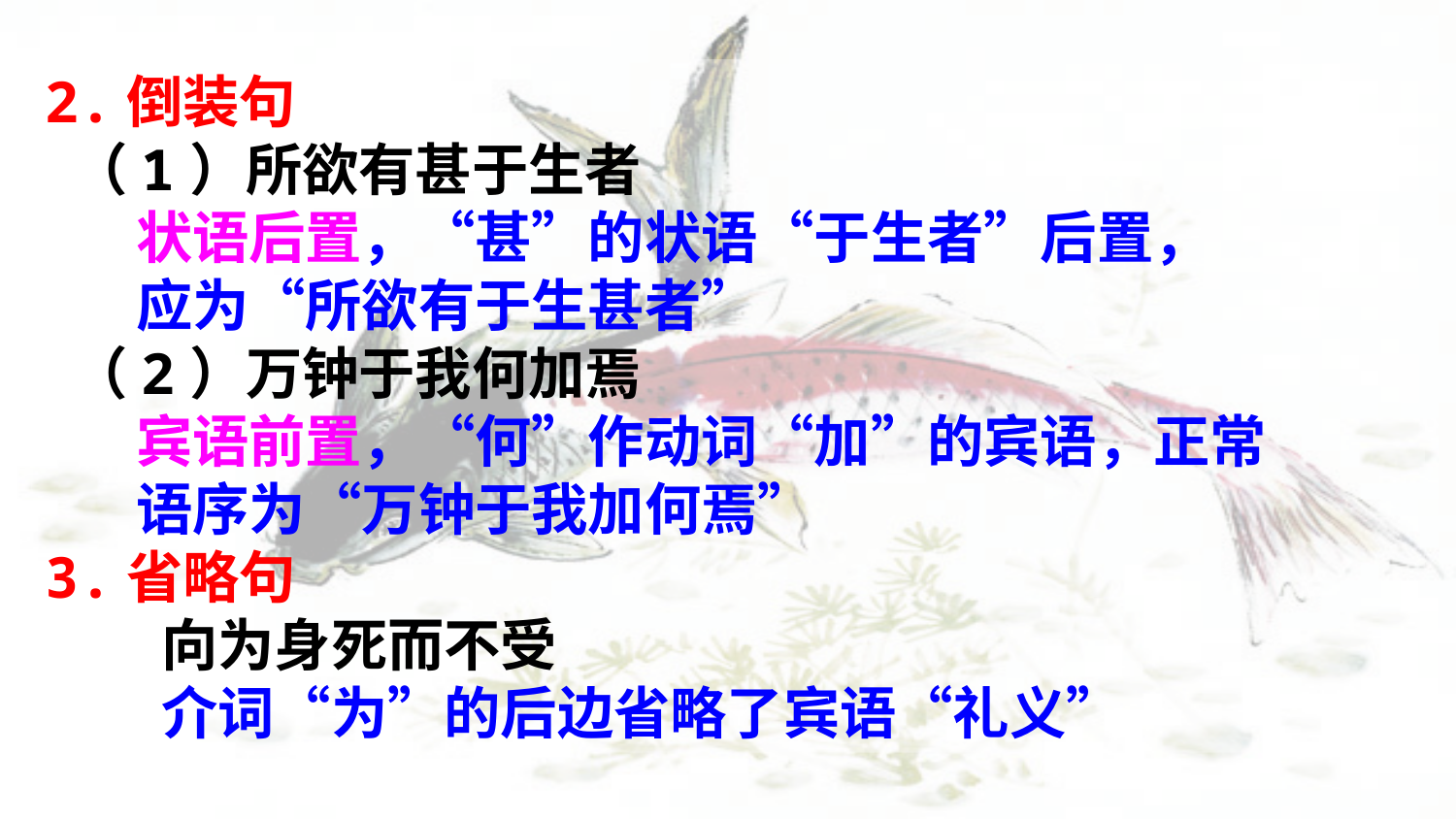

2.倒装句
 （1）所欲有甚于生者
      状语后置，“甚”的状语“于生者”后置，
      应为“所欲有于生甚者”
 （2）万钟于我何加焉
      宾语前置，“何”作动词“加”的宾语，正常
      语序为“万钟于我加何焉”
3.省略句
        向为身死而不受
        介词“为”的后边省略了宾语“礼义”